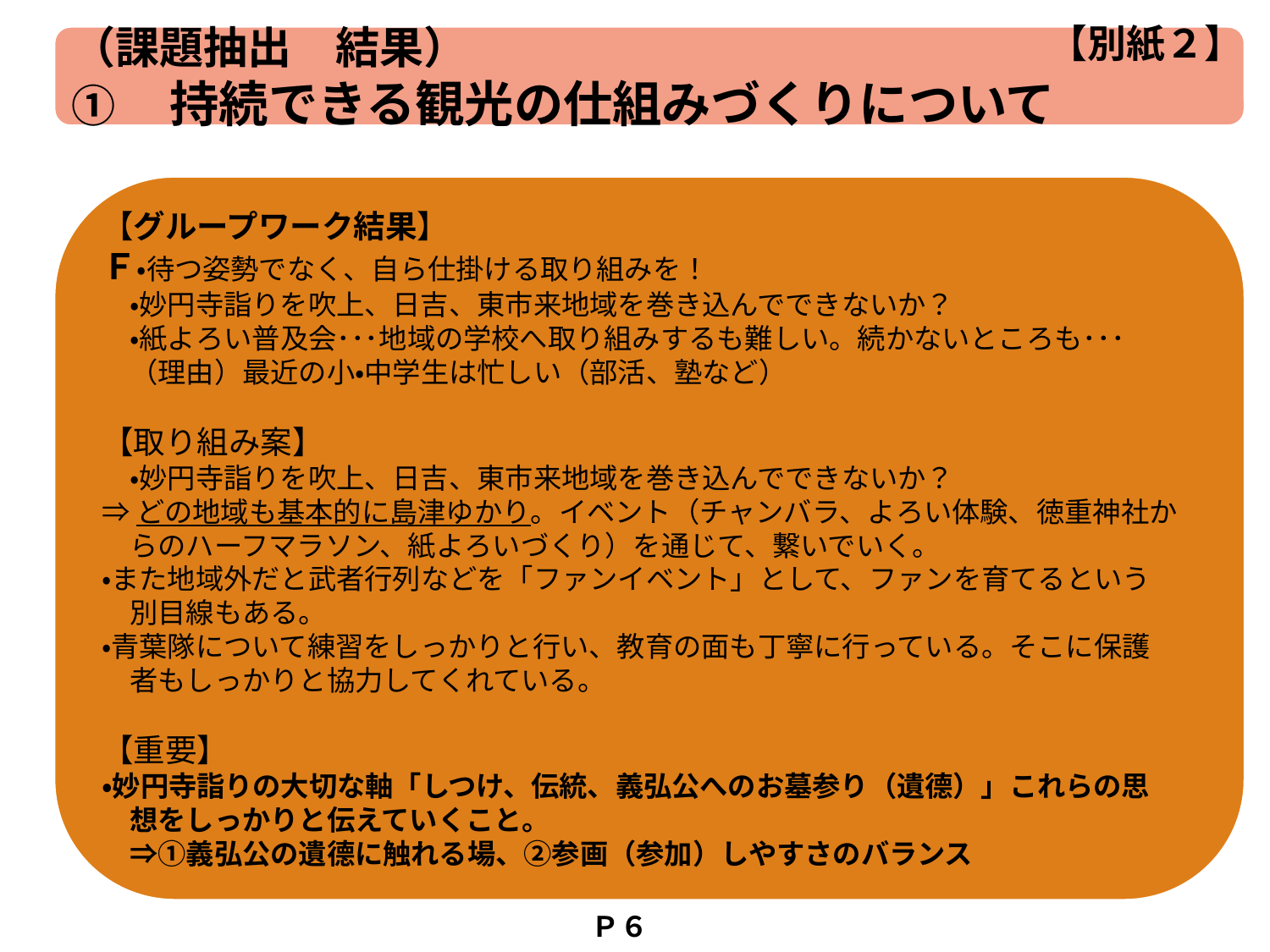

【別紙２】
（課題抽出　結果）
①　持続できる観光の仕組みづくりについて
【グループワーク結果】
Ｆ・待つ姿勢でなく、自ら仕掛ける取り組みを！
　・妙円寺詣りを吹上、日吉、東市来地域を巻き込んでできないか？
　・紙よろい普及会･･･地域の学校へ取り組みするも難しい。続かないところも･･･
　（理由）最近の小・中学生は忙しい（部活、塾など）

【取り組み案】
　・妙円寺詣りを吹上、日吉、東市来地域を巻き込んでできないか？
⇒どの地域も基本的に島津ゆかり。イベント（チャンバラ、よろい体験、徳重神社か
　らのハーフマラソン、紙よろいづくり）を通じて、繋いでいく。
・また地域外だと武者行列などを「ファンイベント」として、ファンを育てるという
　別目線もある。
・青葉隊について練習をしっかりと行い、教育の面も丁寧に行っている。そこに保護
　者もしっかりと協力してくれている。

【重要】
・妙円寺詣りの大切な軸「しつけ、伝統、義弘公へのお墓参り（遺德）」これらの思
　想をしっかりと伝えていくこと。
　⇒①義弘公の遺德に触れる場、②参画（参加）しやすさのバランス
Ｐ６